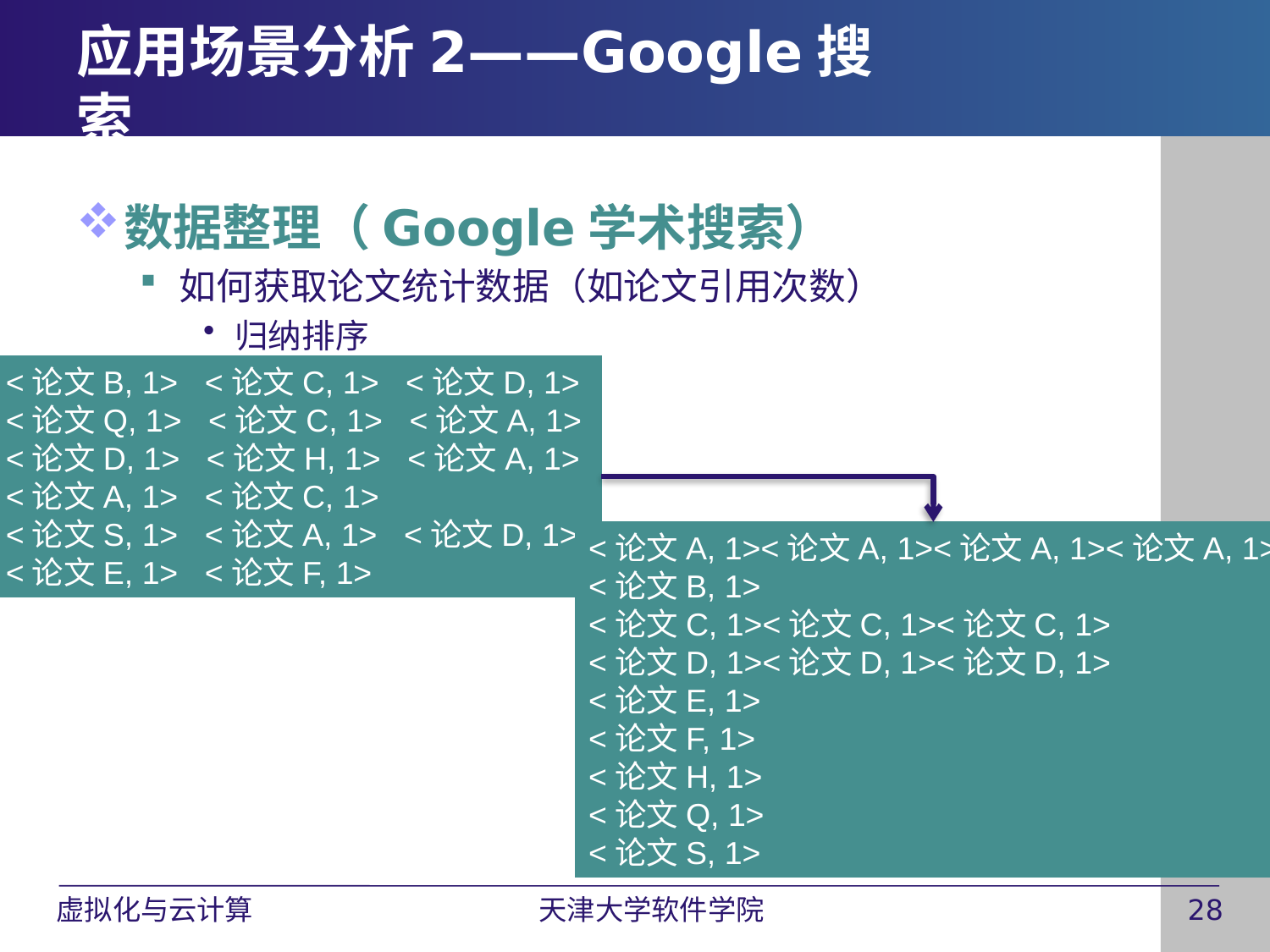

应用场景分析2——Google搜索
数据整理（Google学术搜索）
如何获取论文统计数据（如论文引用次数）
归纳排序

<论文B, 1>   <论文C, 1>   <论文D, 1>
<论文Q, 1>   <论文C, 1>   <论文A, 1>
<论文D, 1>   <论文H, 1>   <论文A, 1>
<论文A, 1>   <论文C, 1>
<论文S, 1>   <论文A, 1>   <论文D, 1>
<论文E, 1>   <论文F, 1>
<论文A, 1><论文A, 1><论文A, 1><论文A, 1>
<论文B, 1>
<论文C, 1><论文C, 1><论文C, 1>
<论文D, 1><论文D, 1><论文D, 1>
<论文E, 1>
<论文F, 1>
<论文H, 1>
<论文Q, 1>
<论文S, 1>